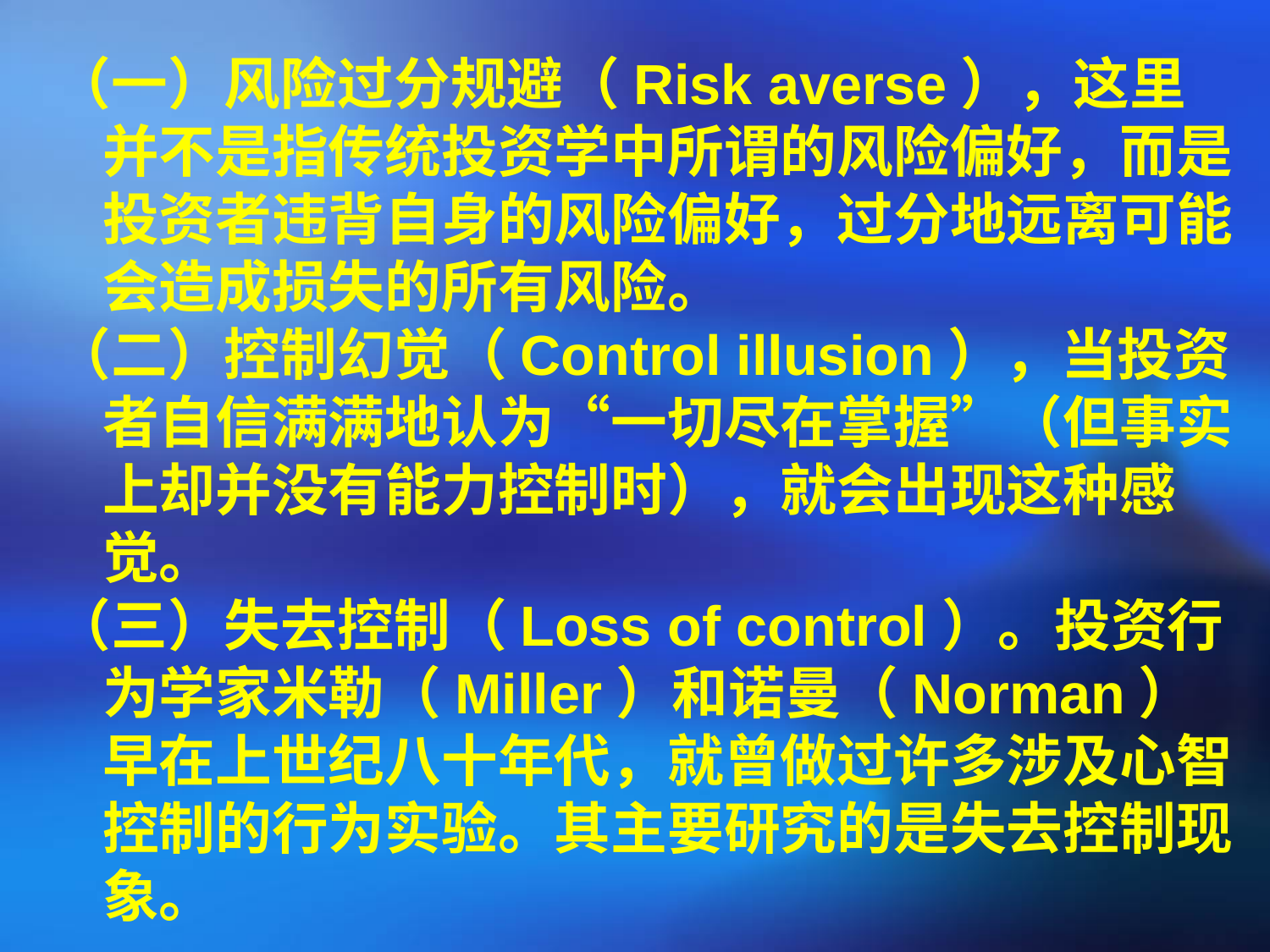

（一）风险过分规避（Risk averse），这里并不是指传统投资学中所谓的风险偏好，而是投资者违背自身的风险偏好，过分地远离可能会造成损失的所有风险。
（二）控制幻觉（Control illusion），当投资者自信满满地认为“一切尽在掌握”（但事实上却并没有能力控制时），就会出现这种感觉。
（三）失去控制（Loss of control）。投资行为学家米勒（Miller）和诺曼（Norman）早在上世纪八十年代，就曾做过许多涉及心智控制的行为实验。其主要研究的是失去控制现象。